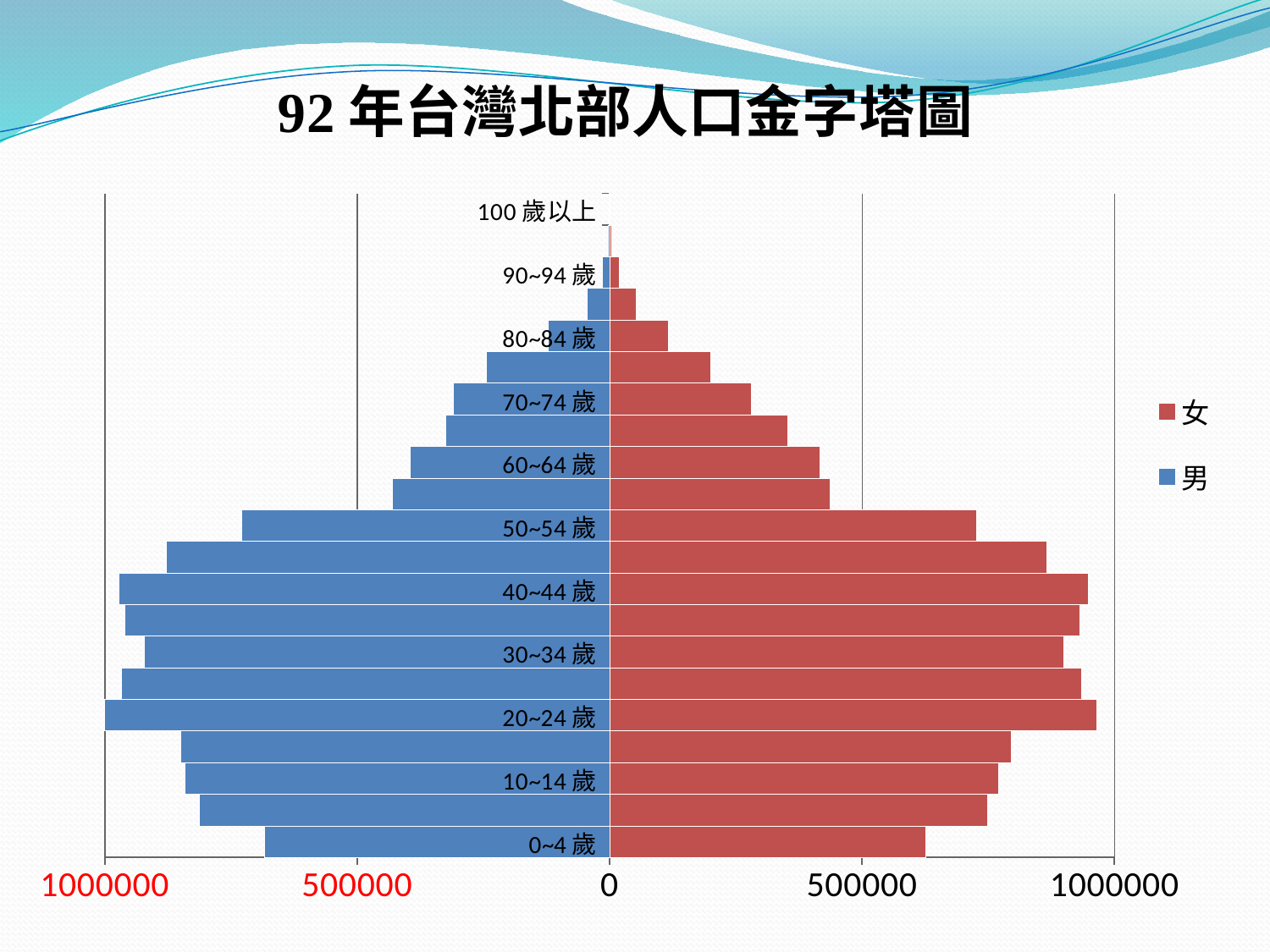

### Chart

| Category | 男 | 女 |
|---|---|---|
| 0~4歲 | -684174.0 | 625729.0 |
| 5~9歲 | -812247.0 | 748799.0 |
| 10~14歲 | -840744.0 | 769927.0 |
| 15~19歲 | -850160.0 | 795888.0 |
| 20~24歲 | -1012438.0 | 964793.0 |
| 25~29歲 | -967088.0 | 934343.0 |
| 30~34歲 | -921888.0 | 899141.0 |
| 35~39歲 | -960123.0 | 931722.0 |
| 40~44歲 | -971638.0 | 947625.0 |
| 45~49歲 | -877898.0 | 866629.0 |
| 50~54歲 | -729037.0 | 727398.0 |
| 55~59歲 | -429830.0 | 436233.0 |
| 60~64歲 | -394429.0 | 416895.0 |
| 65~69歲 | -324142.0 | 353047.0 |
| 70~74歲 | -309833.0 | 280141.0 |
| 75~79歲 | -244424.0 | 199428.0 |
| 80~84歲 | -122381.0 | 116899.0 |
| 85~89歲 | -45323.0 | 52017.0 |
| 90~94歲 | -14162.0 | 18562.0 |
| 95~99歲 | -2421.0 | 3533.0 |
| 100歲以上 | -682.0 | 739.0 |